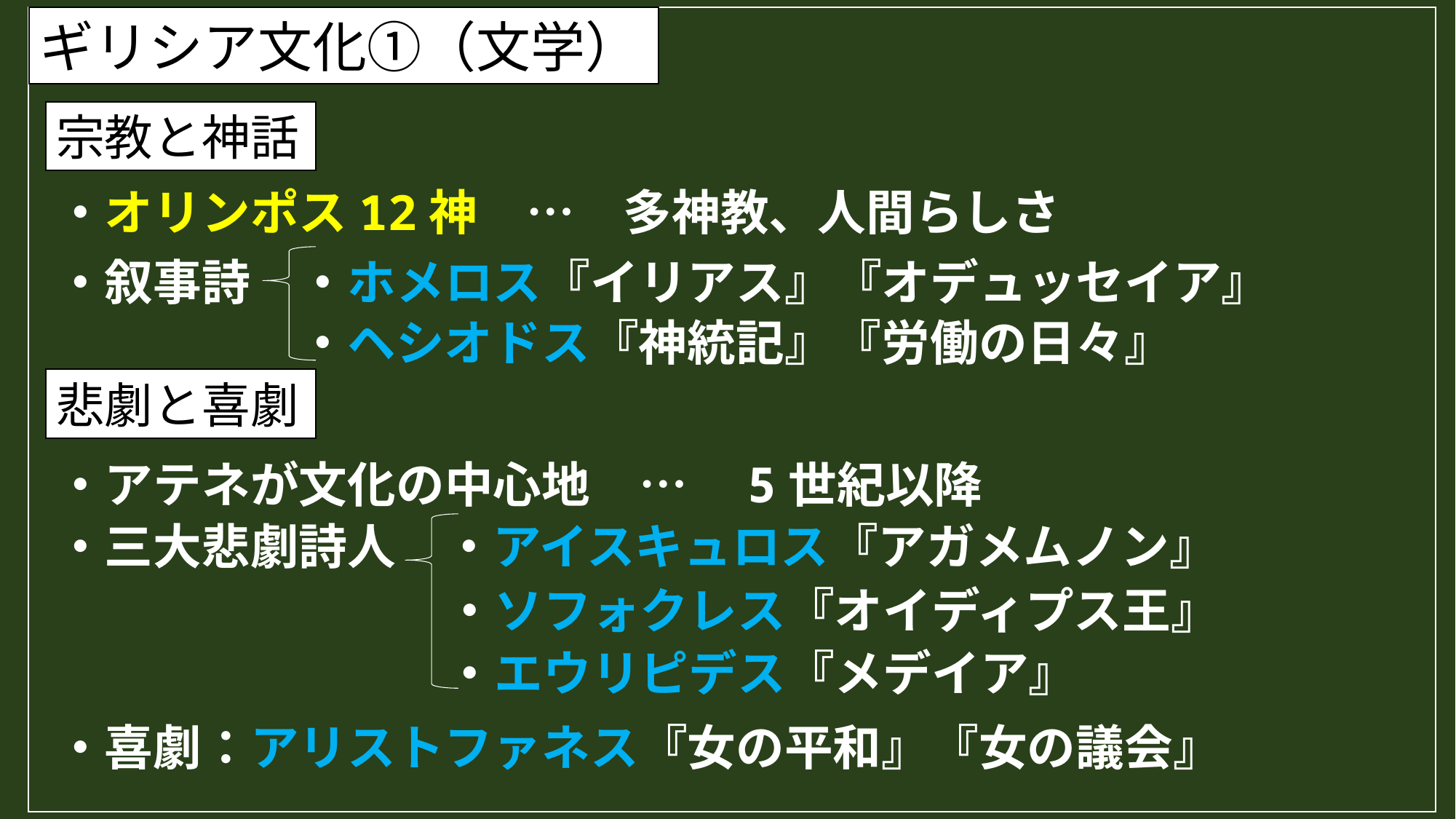

ギリシア文化①（文学）
宗教と神話
・オリンポス12神　…　多神教、人間らしさ
・叙事詩　・ホメロス『イリアス』『オデュッセイア』

・ヘシオドス『神統記』『労働の日々』
悲劇と喜劇
・アテネが文化の中心地　…　5世紀以降
・三大悲劇詩人　・アイスキュロス『アガメムノン』

・ソフォクレス『オイディプス王』
・エウリピデス『メデイア』
・喜劇：アリストファネス『女の平和』『女の議会』